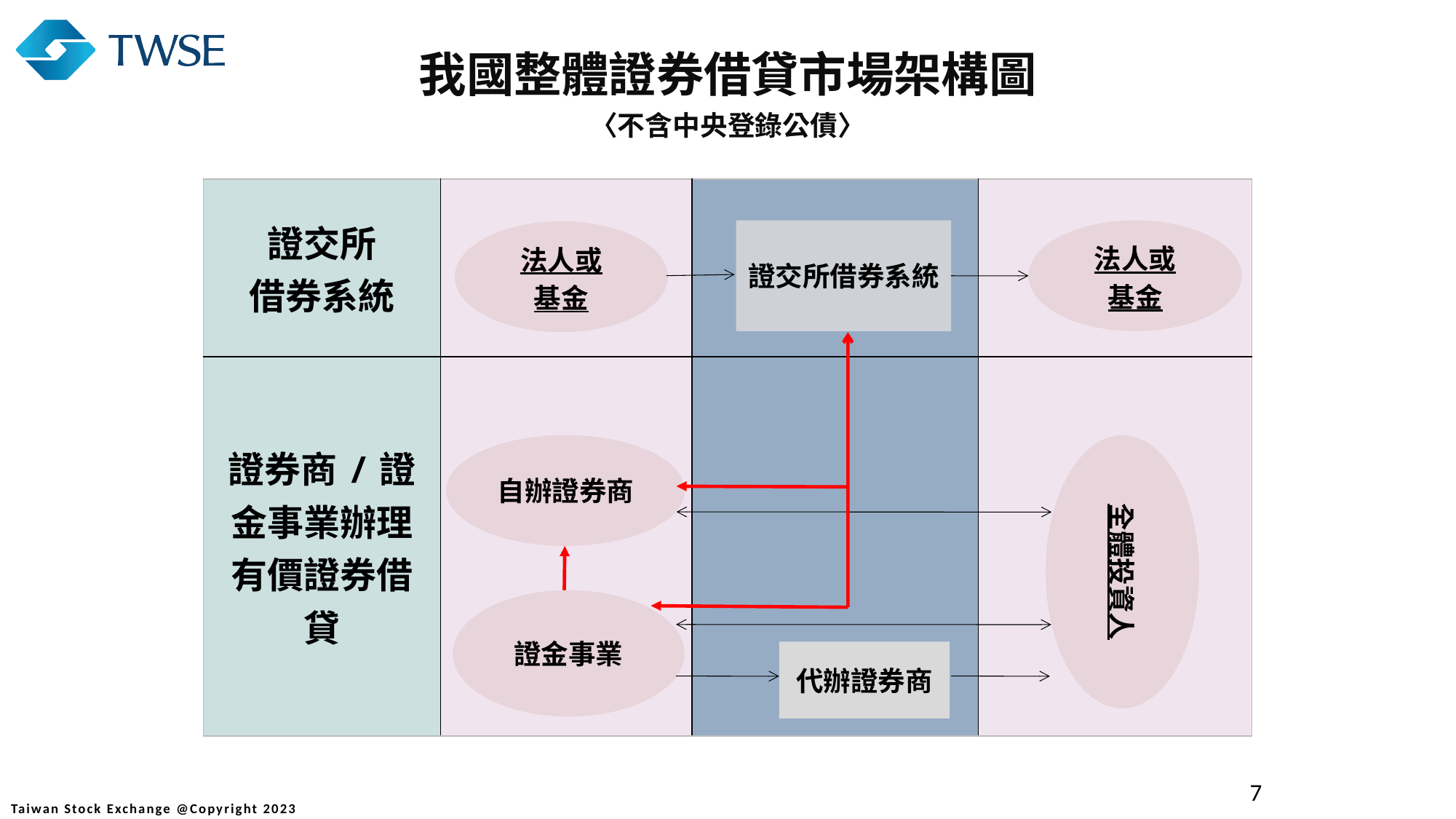

我國整體證券借貸市場架構圖
〈不含中央登錄公債〉
| 證交所 借券系統 |  |  |  |
| --- | --- | --- | --- |
| 證券商/證金事業辦理有價證券借貸 |  |  |  |
證交所借券系統
法人或
基金
法人或
基金

自辦證券商
全體投資人

證金事業

代辦證券商
7